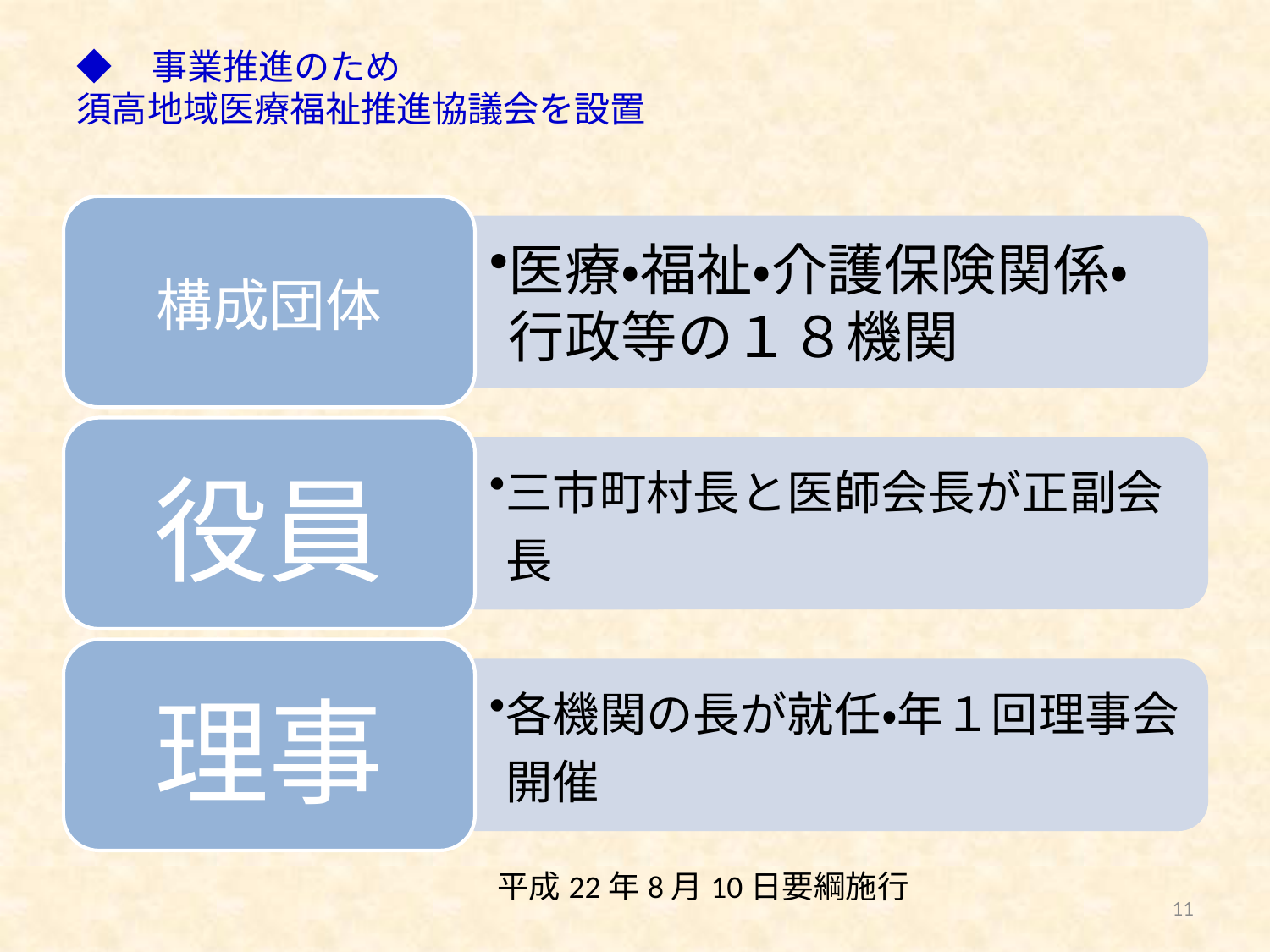

# ◆　事業推進のため 須高地域医療福祉推進協議会を設置
構成団体
医療・福祉・介護保険関係・行政等の１８機関
役員
三市町村長と医師会長が正副会長
理事
各機関の長が就任・年１回理事会開催
平成22年8月10日要綱施行
11